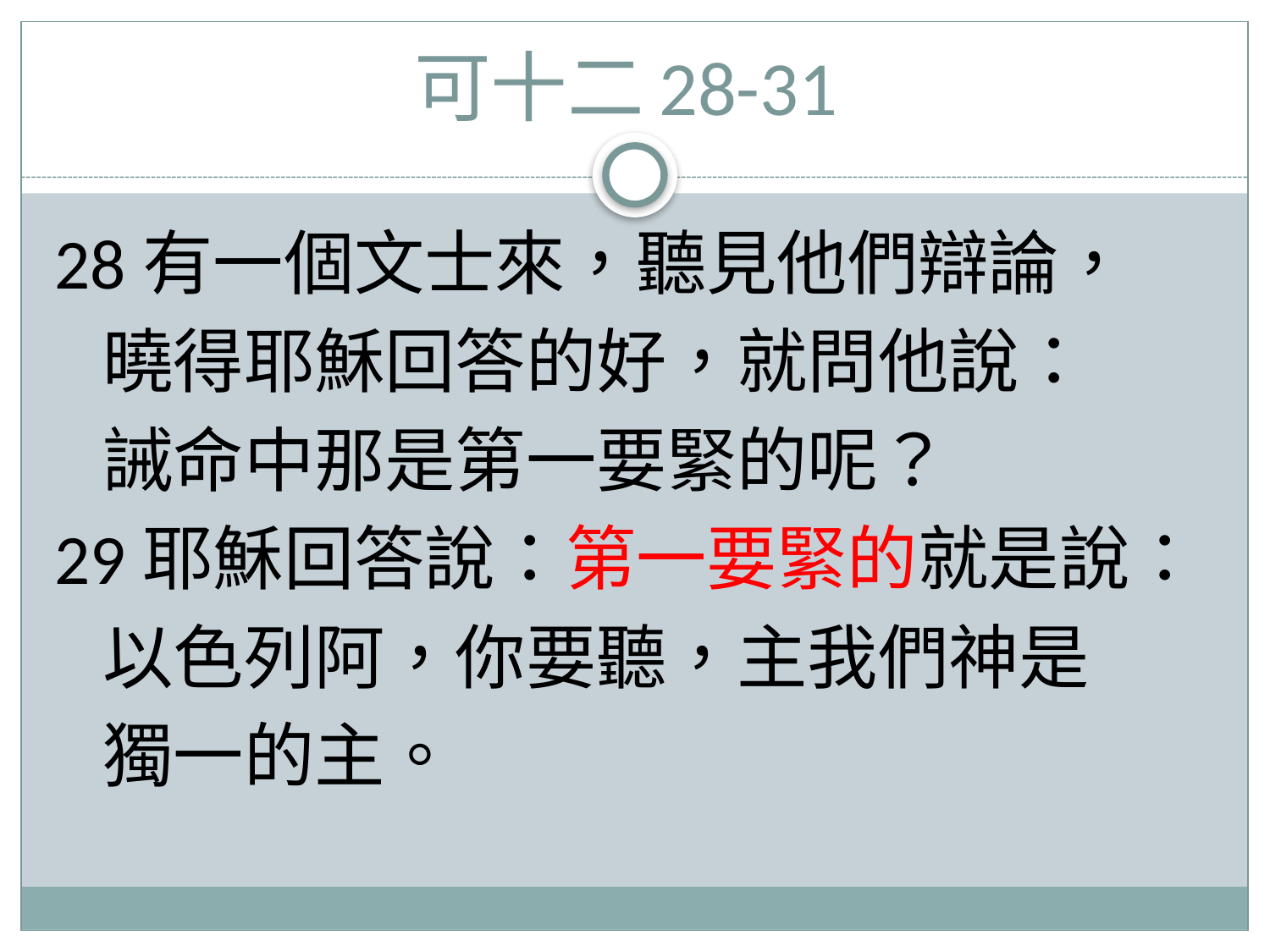

# 可十二28-31
28有一個文士來，聽見他們辯論，
  曉得耶穌回答的好，就問他說：
  誡命中那是第一要緊的呢？
29耶穌回答說：第一要緊的就是說：
  以色列阿，你要聽，主我們神是
  獨一的主。